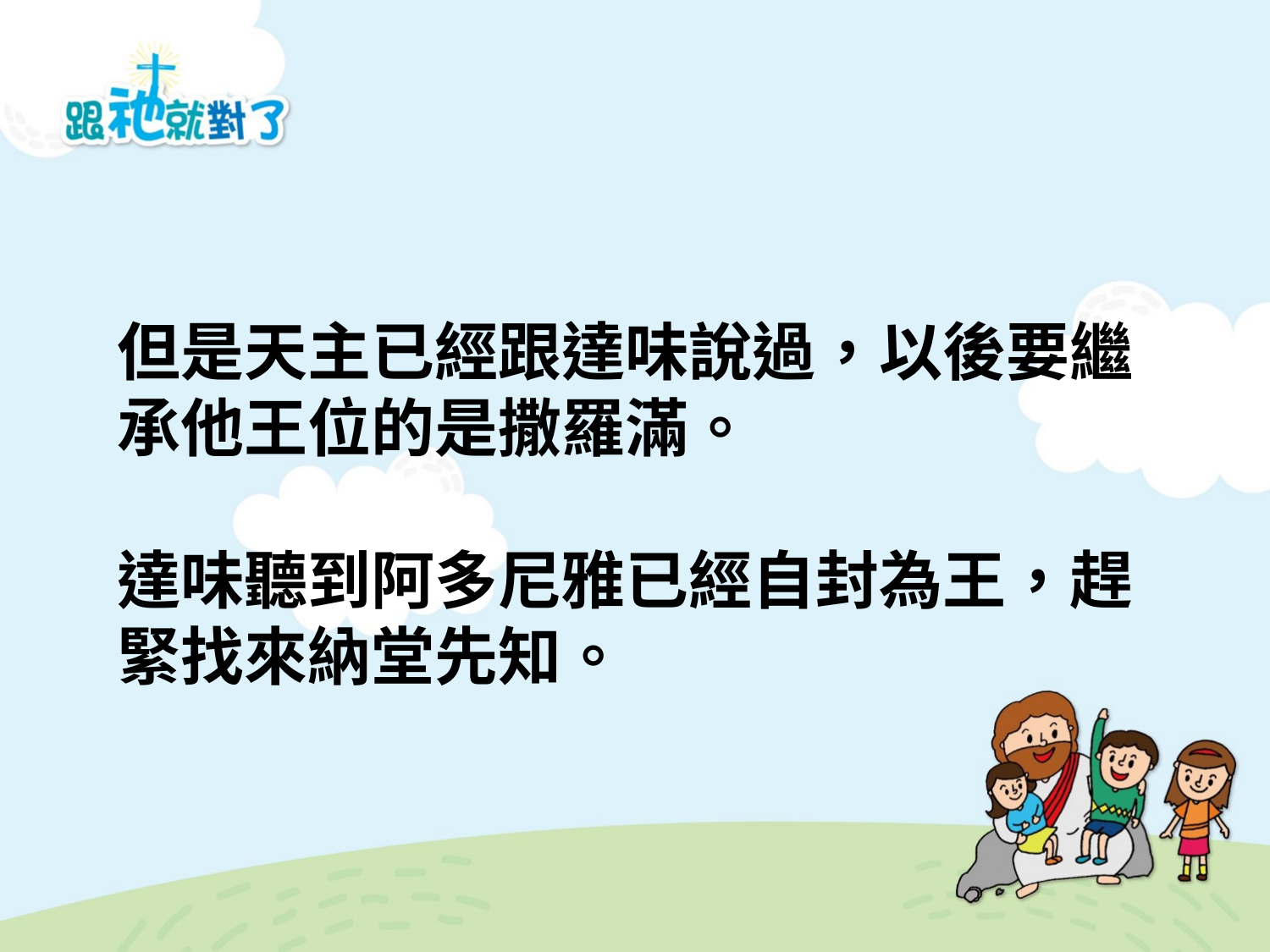

但是天主已經跟達味說過，以後要繼承他王位的是撒羅滿。

達味聽到阿多尼雅已經自封為王，趕緊找來納堂先知。